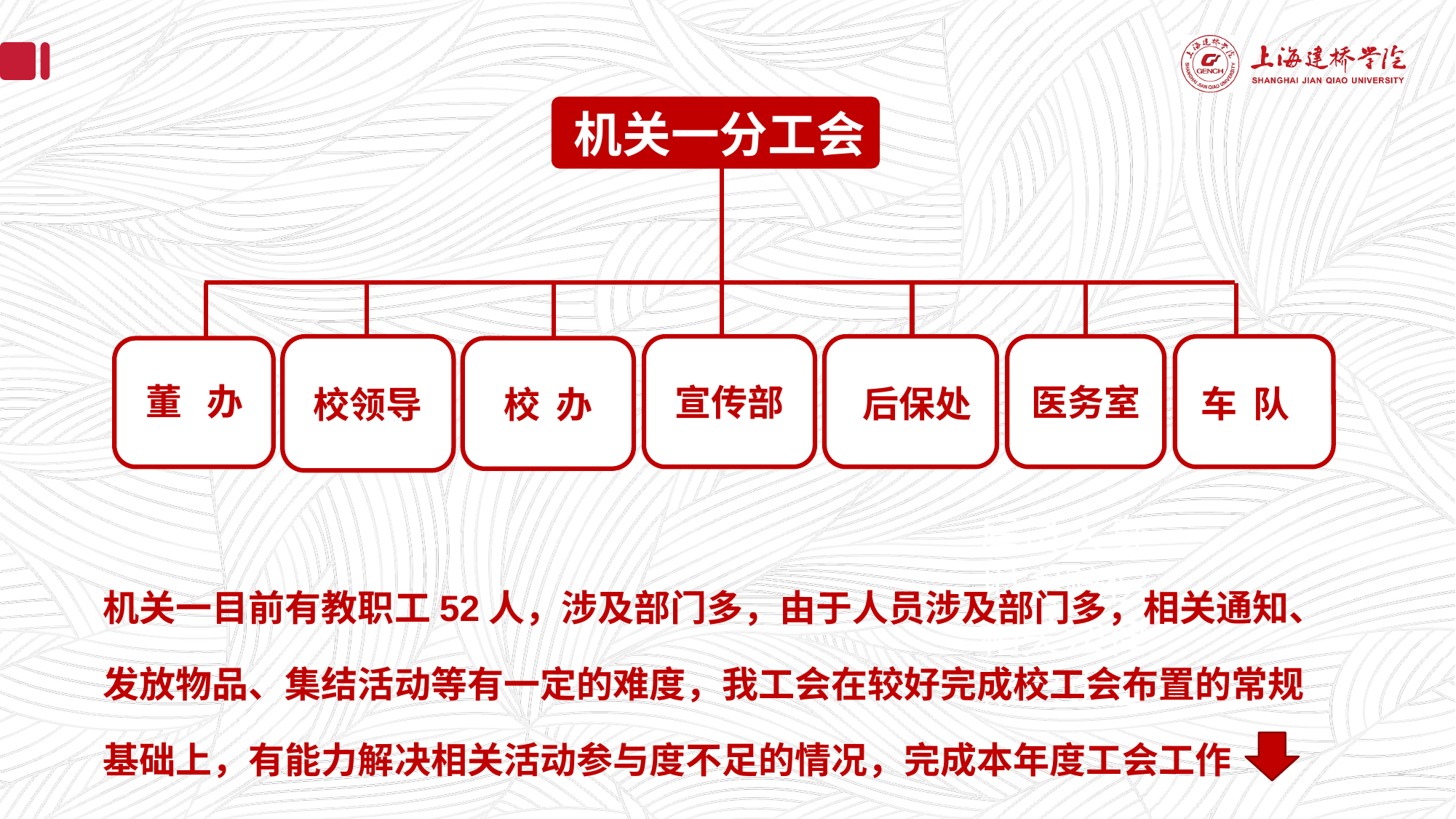

机关一分工会

董   办
宣传部
医务室
校领导

校  办
后保处
车  队
雇员人身
损害赔偿
相关法律
常识讲座
机关一目前有教职工52人，涉及部门多，由于人员涉及部门多，相关通知、发放物品、集结活动等有一定的难度，我工会在较好完成校工会布置的常规基础上，有能力解决相关活动参与度不足的情况，完成本年度工会工作